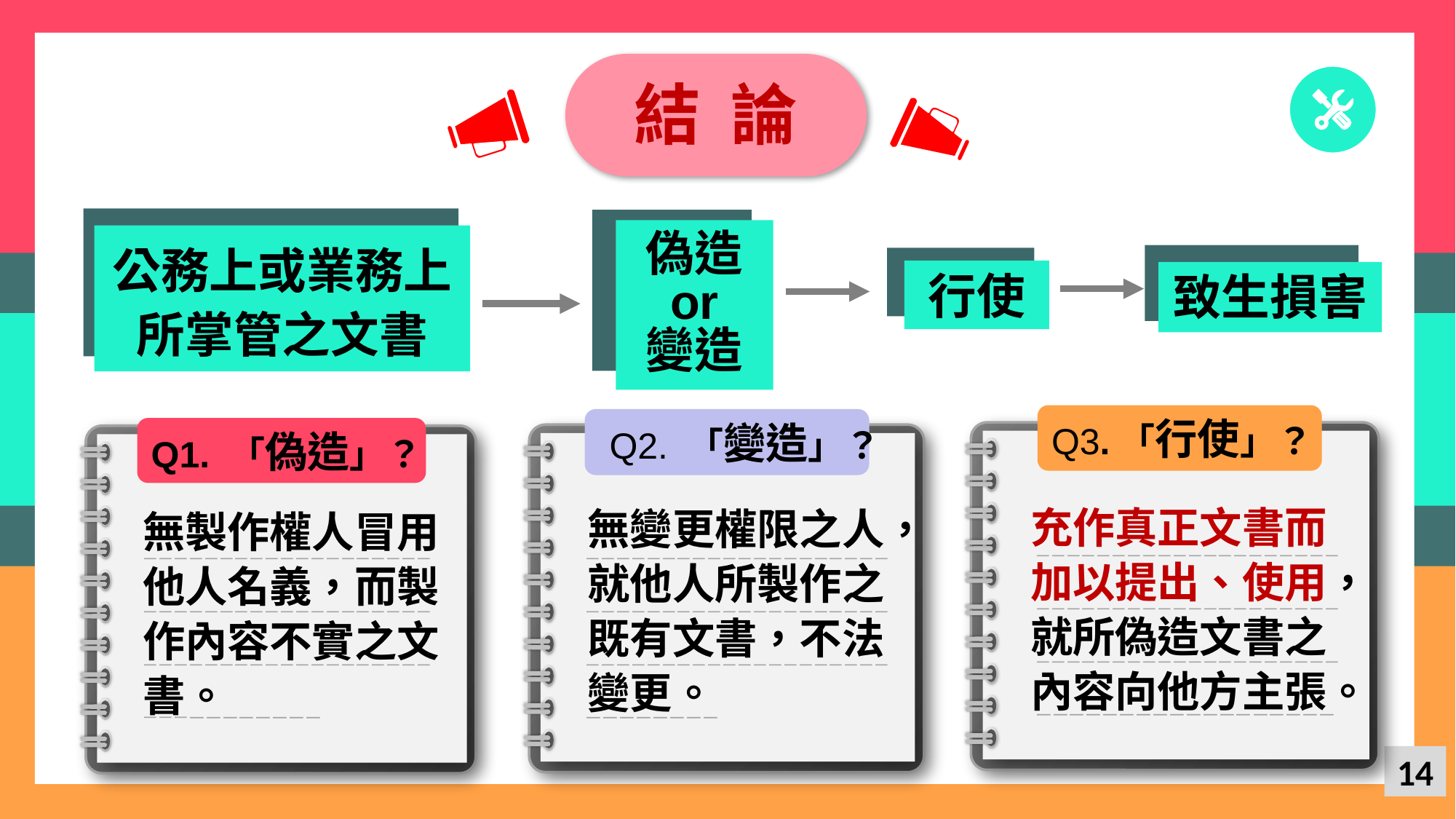

結  論

偽造
or
變造
公務上或業務上所掌管之文書

行使
致生損害

Q3.「行使」？
Q2. 「變造」？
Q1. 「偽造」？

充作真正文書而加以提出、使用，就所偽造文書之內容向他方主張。
無變更權限之人，就他人所製作之既有文書，不法變更。
無製作權人冒用他人名義，而製作內容不實之文書。
______________________________________________________________________________
____________________________________________________________________
____________________________________________________________________

14